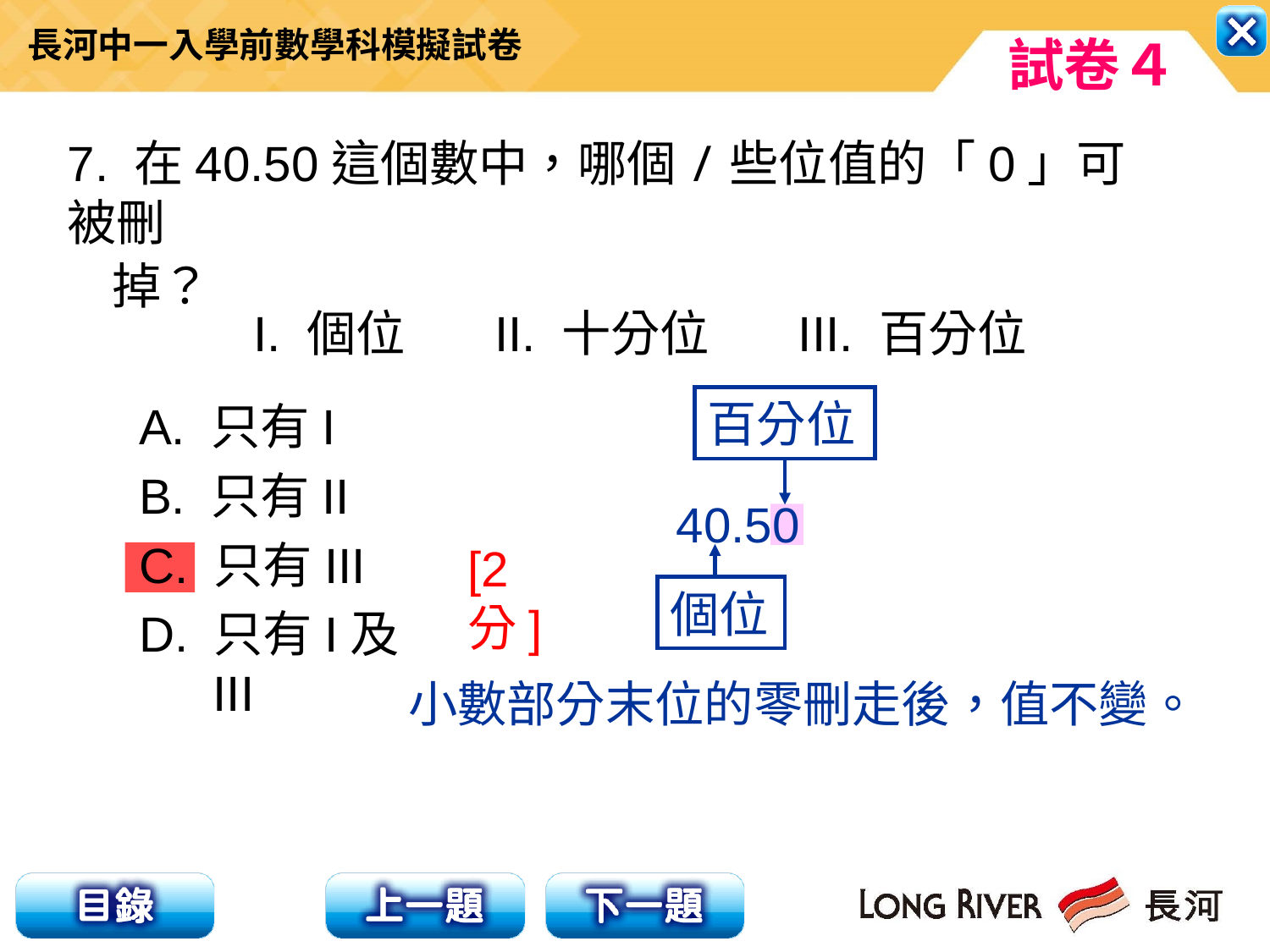

7. 在40.50這個數中，哪個/些位值的「0」可被刪
   掉？
I. 個位       II. 十分位       III. 百分位
百分位
A. 只有I
B. 只有II
C. 只有III
D. 只有I及III
 40.50

[2分]

個位
小數部分末位的零刪走後，值不變。